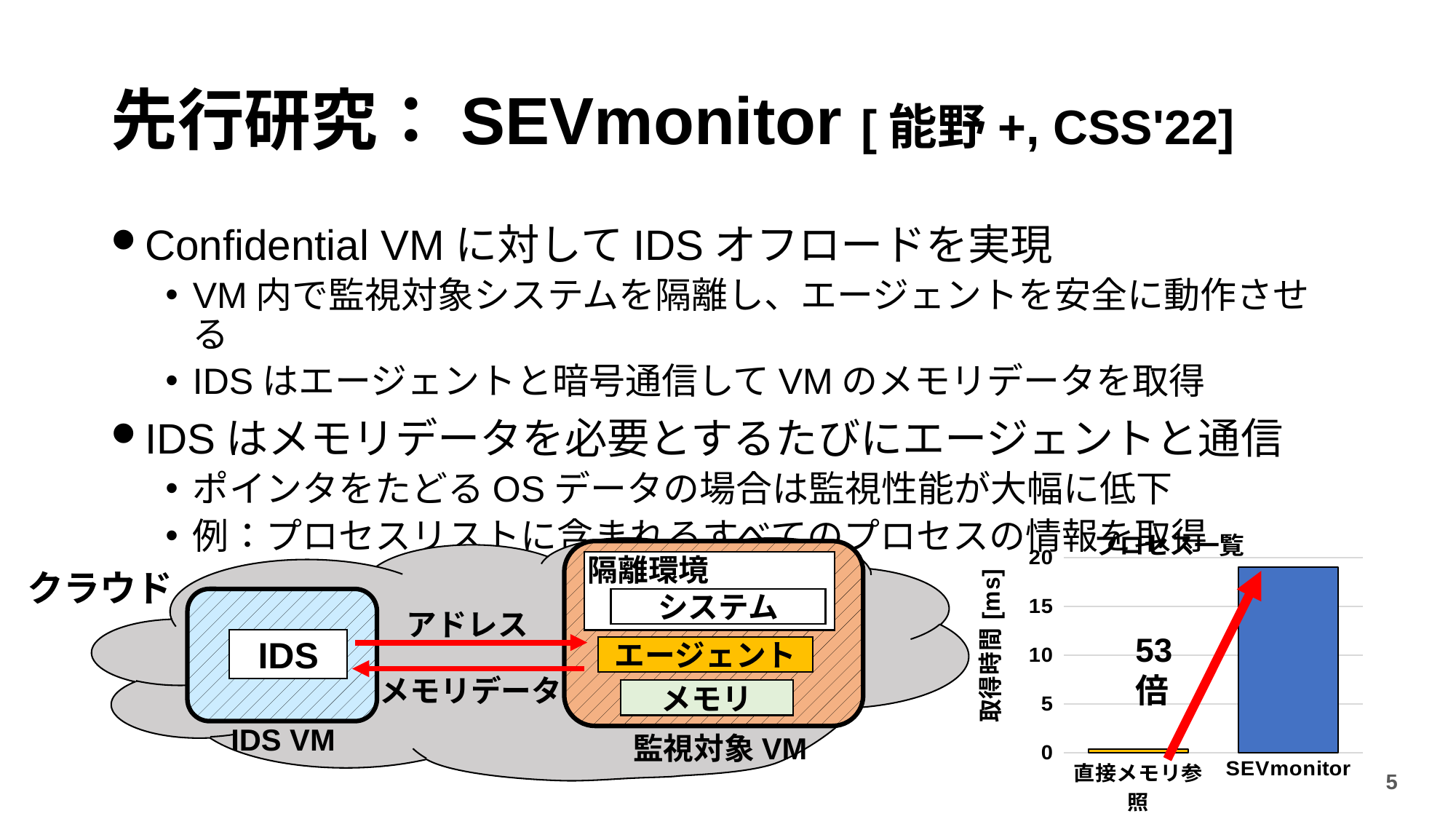

# 先行研究：SEVmonitor [能野+, CSS'22]
Confidential VMに対してIDSオフロードを実現
VM内で監視対象システムを隔離し、エージェントを安全に動作させる
IDSはエージェントと暗号通信してVMのメモリデータを取得
IDSはメモリデータを必要とするたびにエージェントと通信
ポインタをたどるOSデータの場合は監視性能が大幅に低下
例：プロセスリストに含まれるすべてのプロセスの情報を取得

### Chart:

| Category | プロセス一覧 |
|---|---|
| 直接メモリ参照 | 0.35945417000000013 |
| SEVmonitor | 19.05704631 |

隔離環境

システム
クラウド

IDS
IDS VM
アドレス
53倍
エージェント
メモリデータ
メモリ
監視対象VM
5